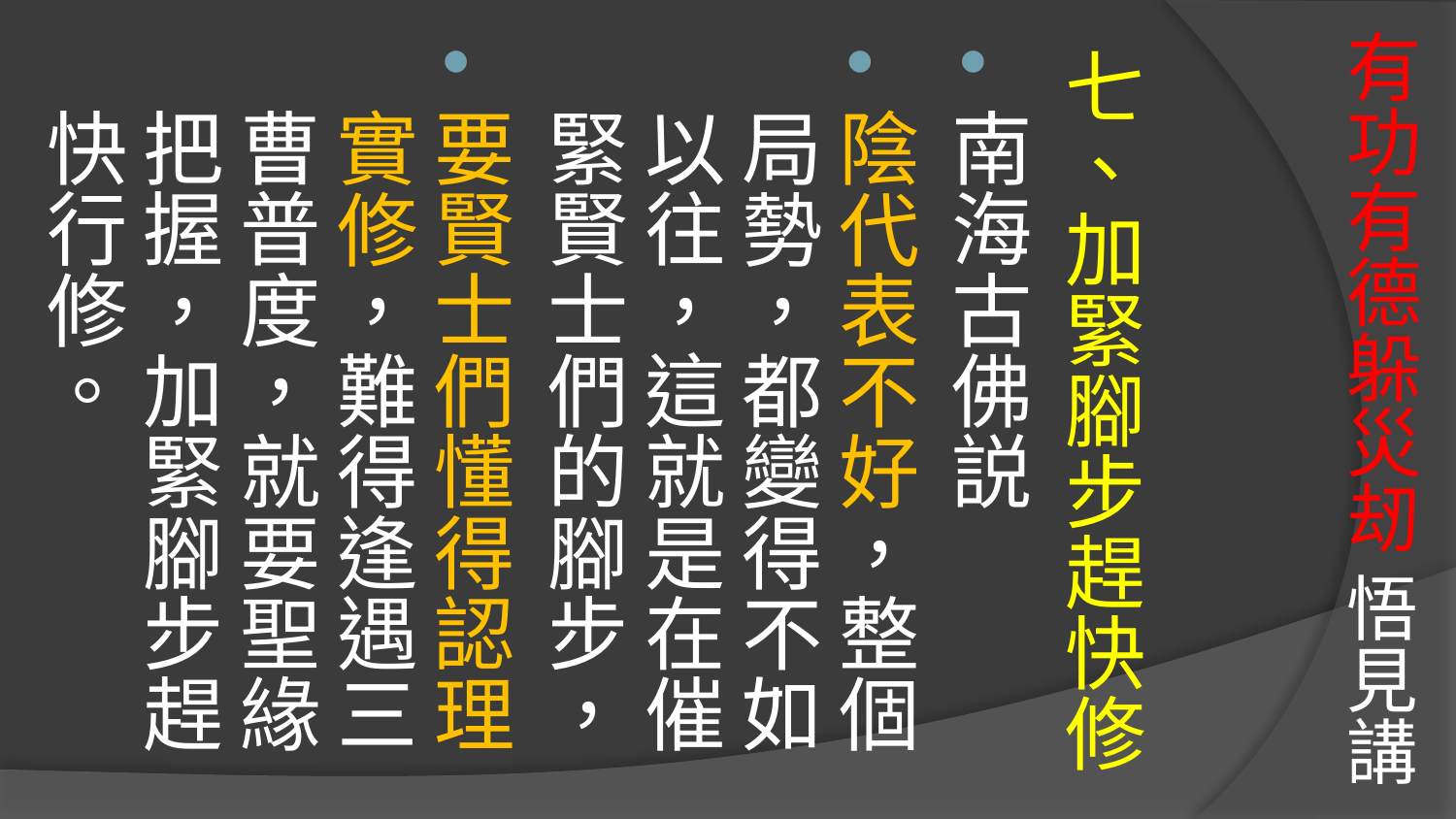

# 有功有德躲災刼 悟見講
七、加緊腳步趕快修
南海古佛説
陰代表不好，整個局勢，都變得不如以往，這就是在催緊賢士們的腳步，
要賢士們懂得認理實修，難得逢遇三曹普度，就要聖緣把握，加緊腳步趕快行修。